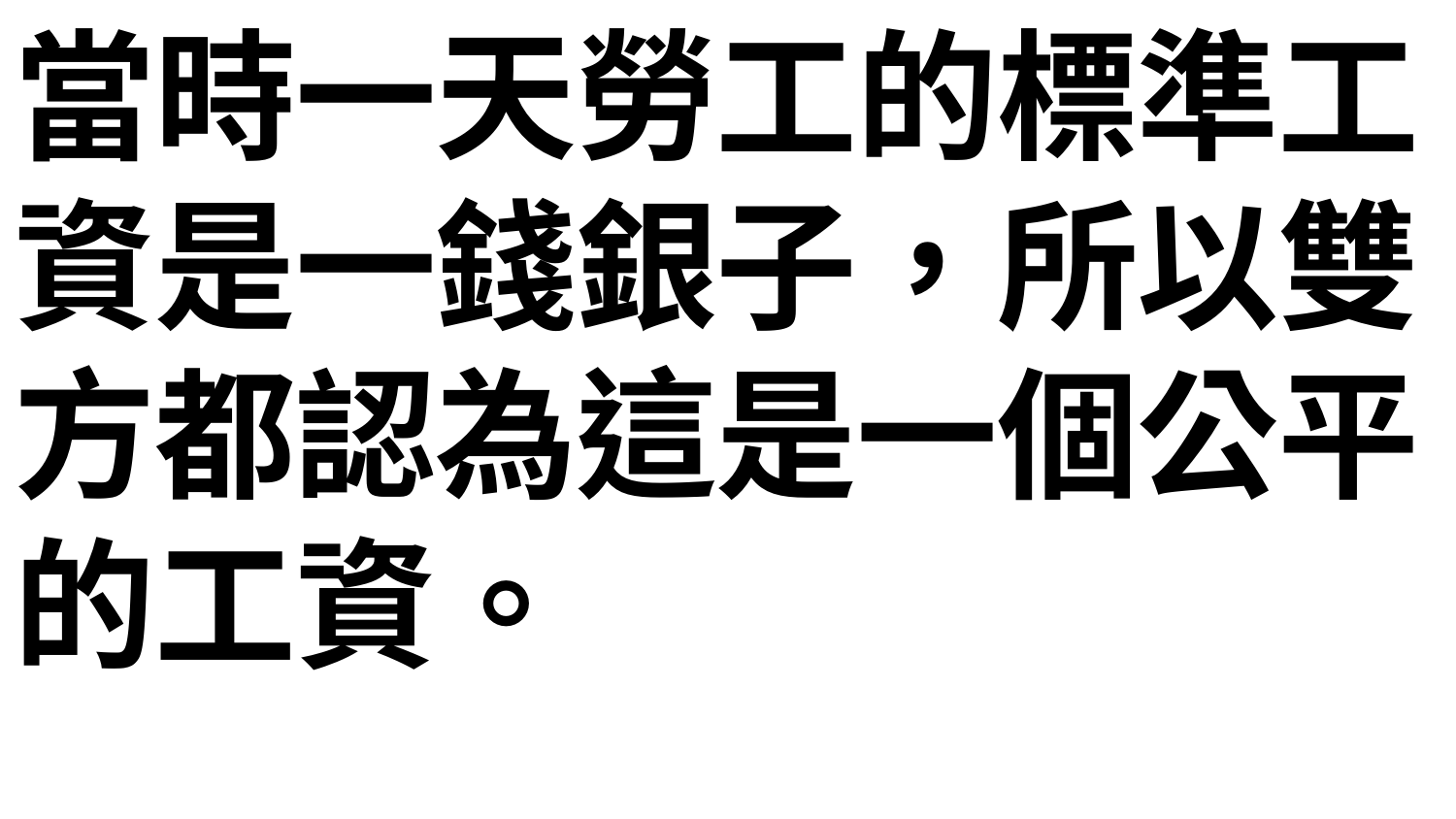

當時一天勞工的標準工資是一錢銀子，所以雙方都認為這是一個公平的工資。